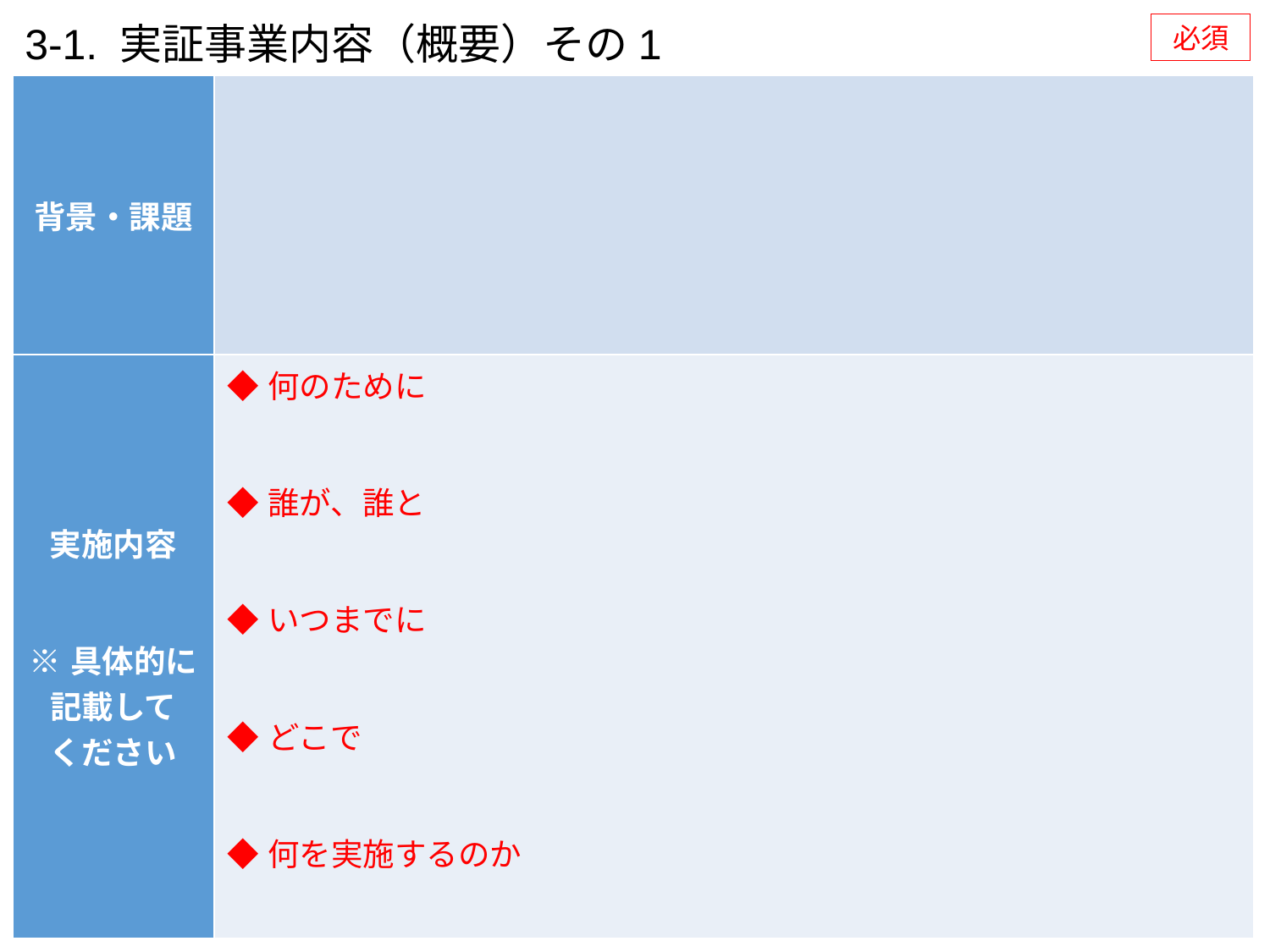

3-1. 実証事業内容（概要）その1
必須
| 背景・課題 |  |
| --- | --- |
| 実施内容 ※具体的に 記載して ください | ◆何のために ◆誰が、誰と ◆いつまでに ◆どこで ◆何を実施するのか |
5